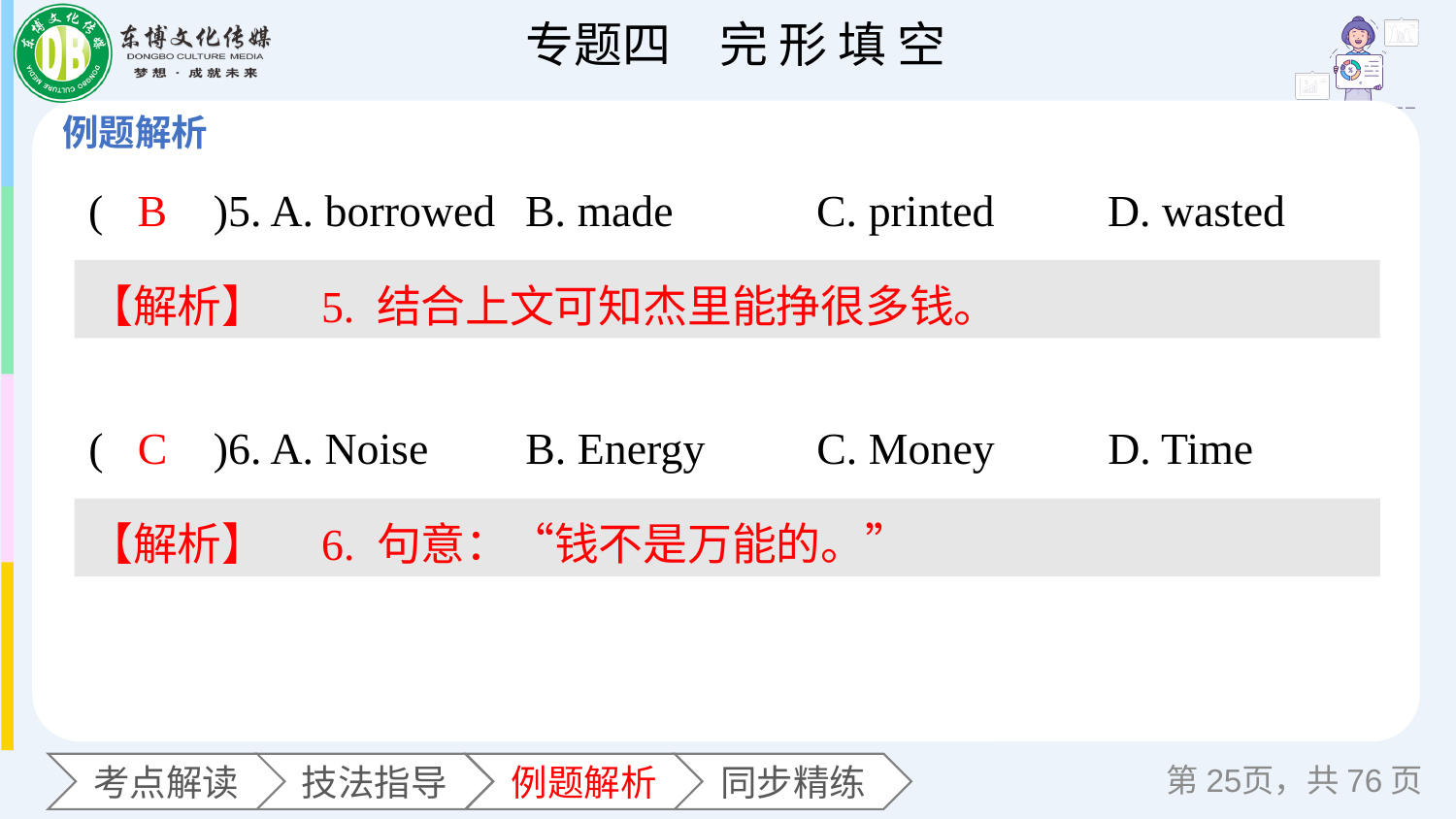

(　　)5. A. borrowed 	B. made    	C. printed    	D. wasted
B
【解析】　5. 结合上文可知杰里能挣很多钱。
(　　)6. A. Noise    	B. Energy    	C. Money    	D. Time
C
【解析】　6. 句意：“钱不是万能的。”
第25页，共76页